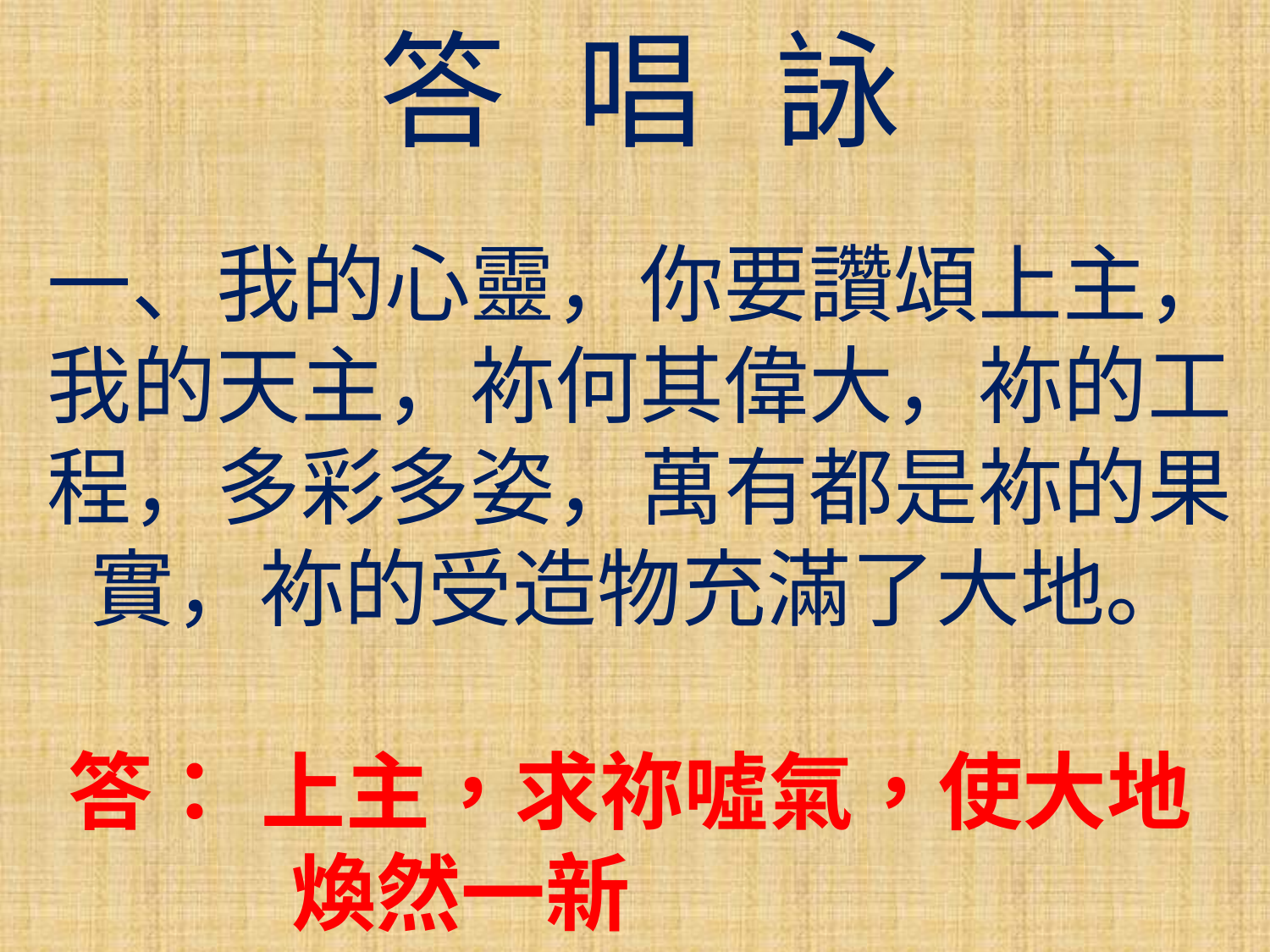

答  唱  詠

一、我的心靈，你要讚頌上主，我的天主，袮何其偉大，袮的工程，多彩多姿，萬有都是袮的果實，袮的受造物充滿了大地。

答： 上主，求祢噓氣，使大地煥然一新